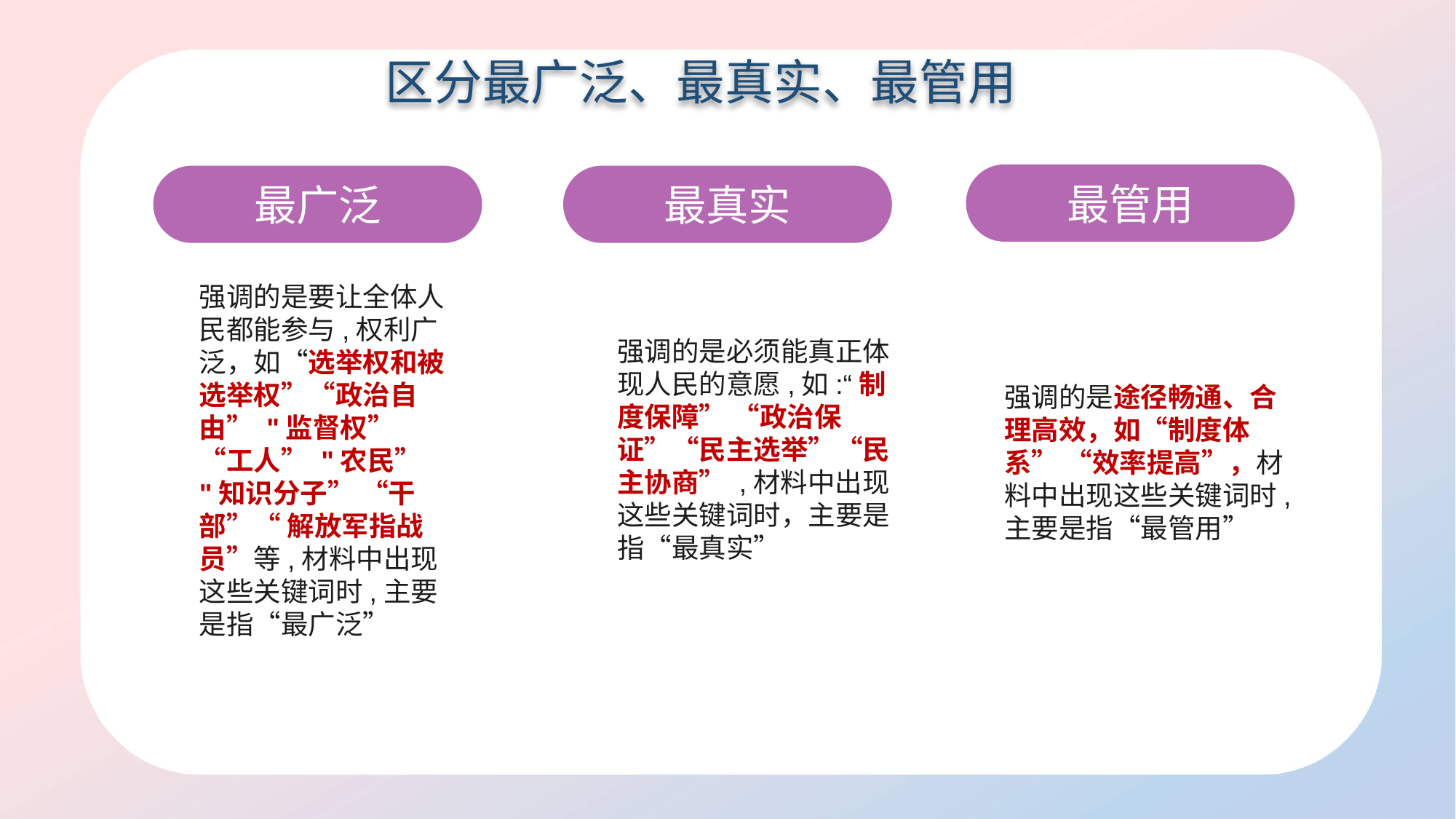

区分最广泛、最真实、最管用
最管用
最广泛
最真实
小标题小wk标题
强调的是必须能真正体现人民的意愿,如:“制度保障” “政治保证”“民主选举”“民主协商” ,材料中出现这些关键词时，主要是指“最真实”
强调的是要让全体人民都能参与,权利广泛，如“选举权和被选举权”“政治自由” "监督权” “工人” "农民” "知识分子” “干部”“ 解放军指战员”等,材料中出现这些关键词时,主要是指“最广泛”
强调的是途径畅通、合理高效，如“制度体系” “效率提高”，材料中出现这些关键词时,主要是指“最管用”

25